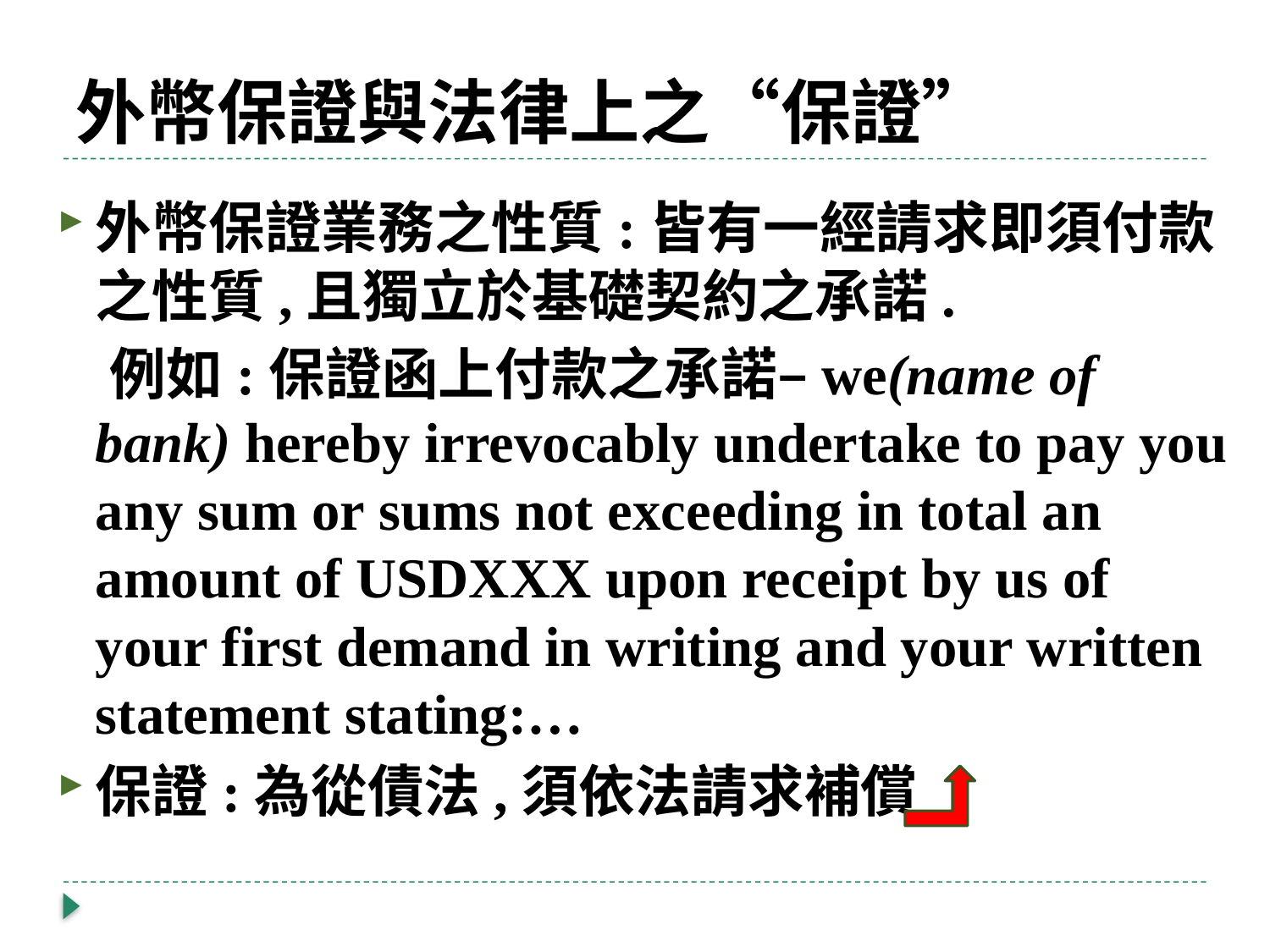

# 外幣保證與法律上之“保證”
外幣保證業務之性質:皆有一經請求即須付款之性質,且獨立於基礎契約之承諾.
   例如:保證函上付款之承諾–we(name of bank) hereby irrevocably undertake to pay you any sum or sums not exceeding in total an amount of USDXXX upon receipt by us of your first demand in writing and your written statement stating:…
保證:為從債法,須依法請求補償